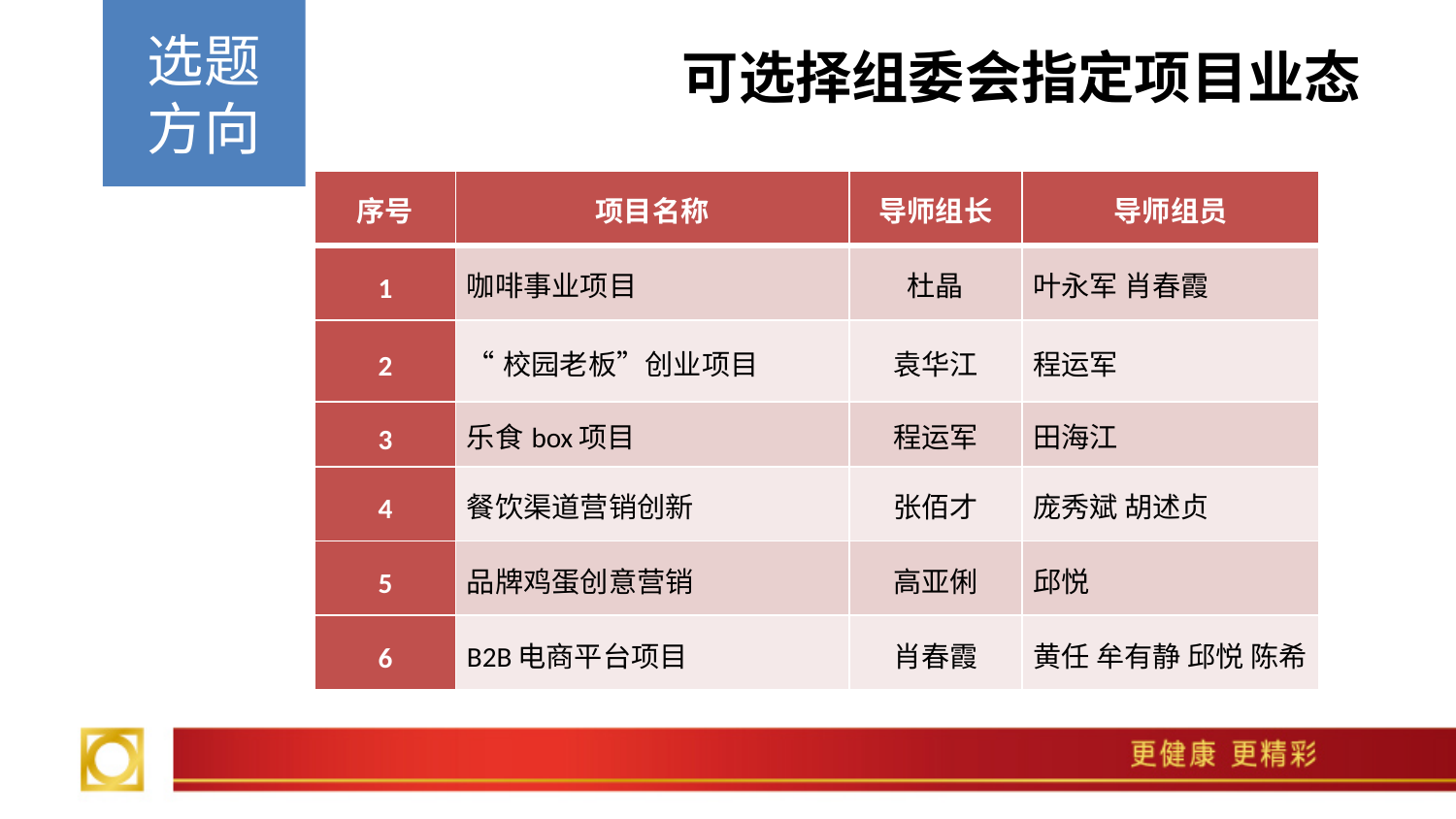

选题
方向
可选择组委会指定项目业态
| 序号 | 项目名称 | 导师组长 | 导师组员 |
| --- | --- | --- | --- |
| 1 | 咖啡事业项目 | 杜晶 | 叶永军 肖春霞 |
| 2 | “校园老板”创业项目 | 袁华江 | 程运军 |
| 3 | 乐食box项目 | 程运军 | 田海江 |
| 4 | 餐饮渠道营销创新 | 张佰才 | 庞秀斌 胡述贞 |
| 5 | 品牌鸡蛋创意营销 | 高亚俐 | 邱悦 |
| 6 | B2B电商平台项目 | 肖春霞 | 黄任 牟有静 邱悦 陈希 |